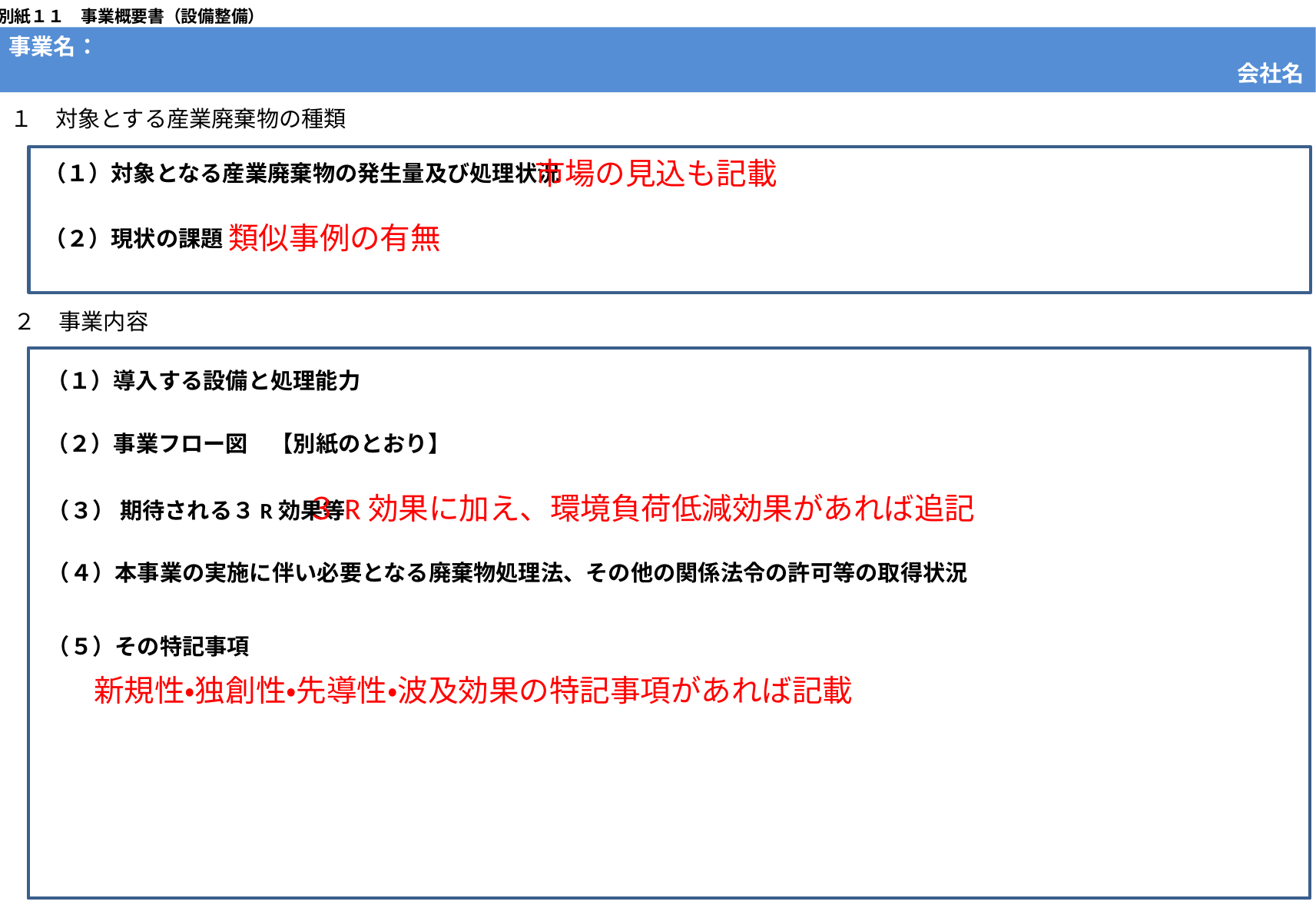

別紙１１　事業概要書（設備整備）
事業名：
会社名
１　対象とする産業廃棄物の種類

市場の見込も記載
（１）対象となる産業廃棄物の発生量及び処理状況
類似事例の有無
（２）現状の課題
２　事業内容

（１）導入する設備と処理能力
（２）事業フロー図　【別紙のとおり】
３R効果に加え、環境負荷低減効果があれば追記
（３） 期待される３R効果等
（４）本事業の実施に伴い必要となる廃棄物処理法、その他の関係法令の許可等の取得状況
（５）その特記事項
新規性・独創性・先導性・波及効果の特記事項があれば記載